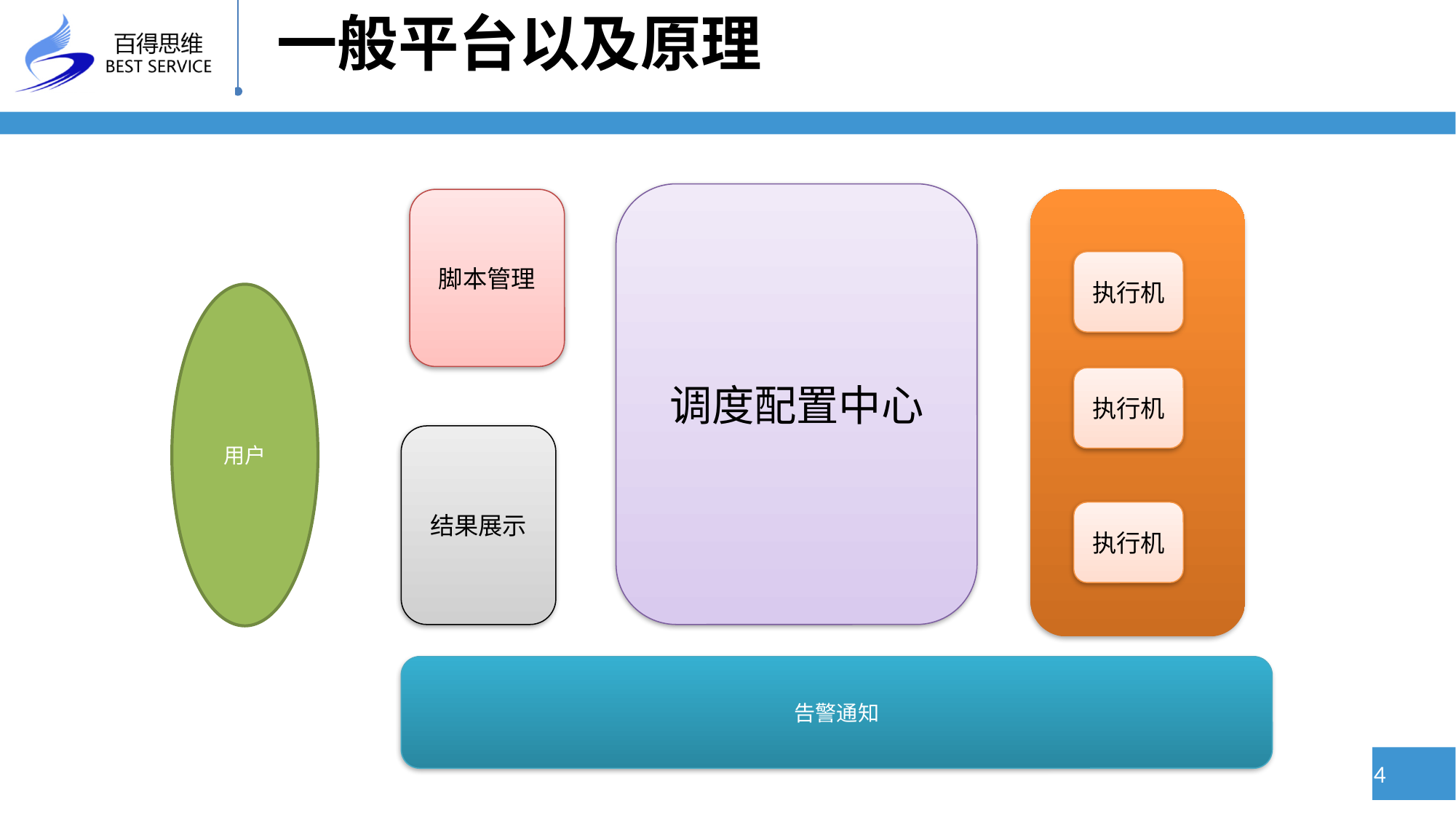

# 一般平台以及原理
调度配置中心
脚本管理

执行机
用户
执行机
结果展示
执行机
告警通知